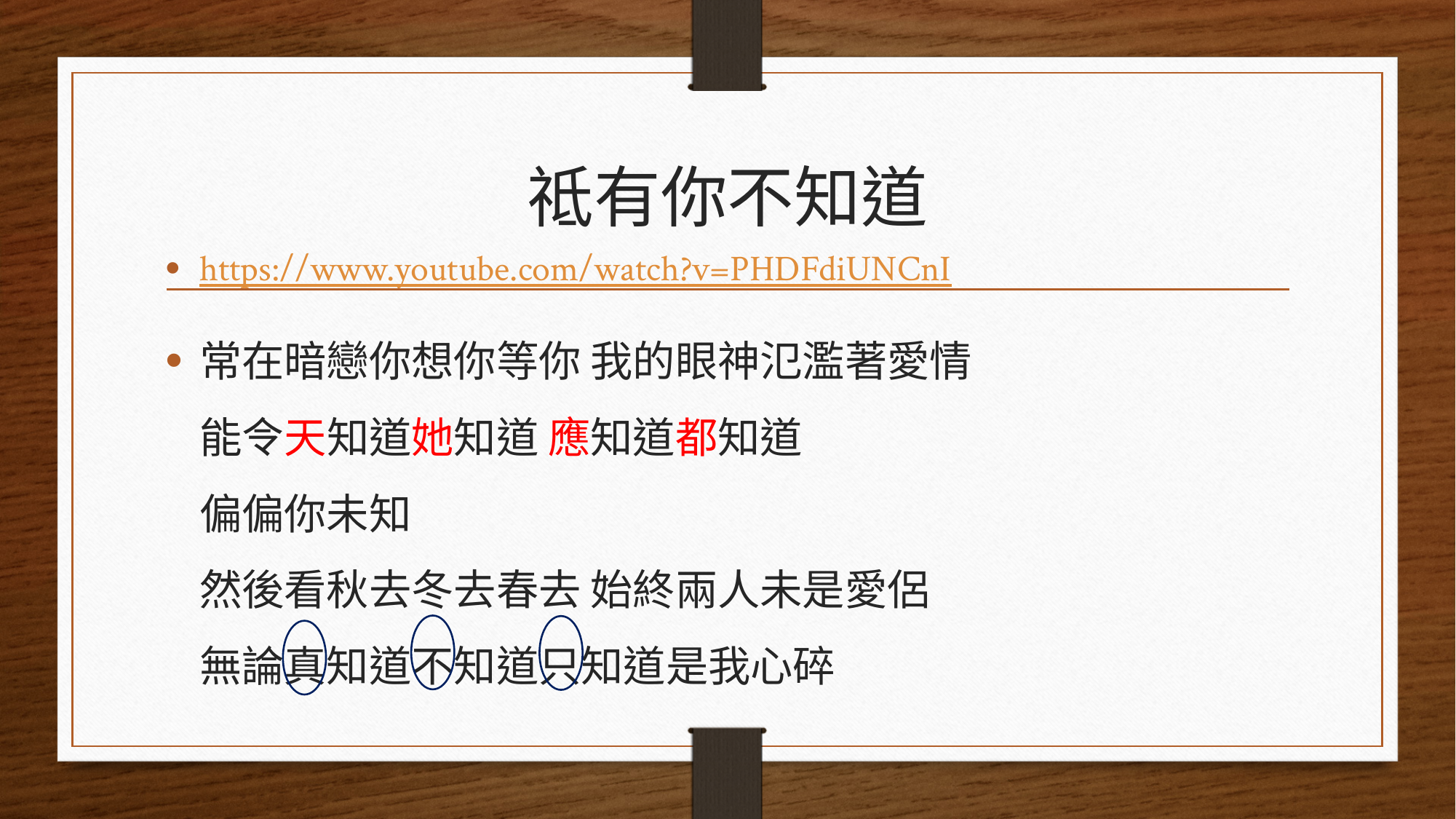

# 祗有你不知道
https://www.youtube.com/watch?v=PHDFdiUNCnI
常在暗戀你想你等你 我的眼神氾濫著愛情
能令天知道她知道 應知道都知道
偏偏你未知
然後看秋去冬去春去 始終兩人未是愛侶
無論真知道不知道只知道是我心碎